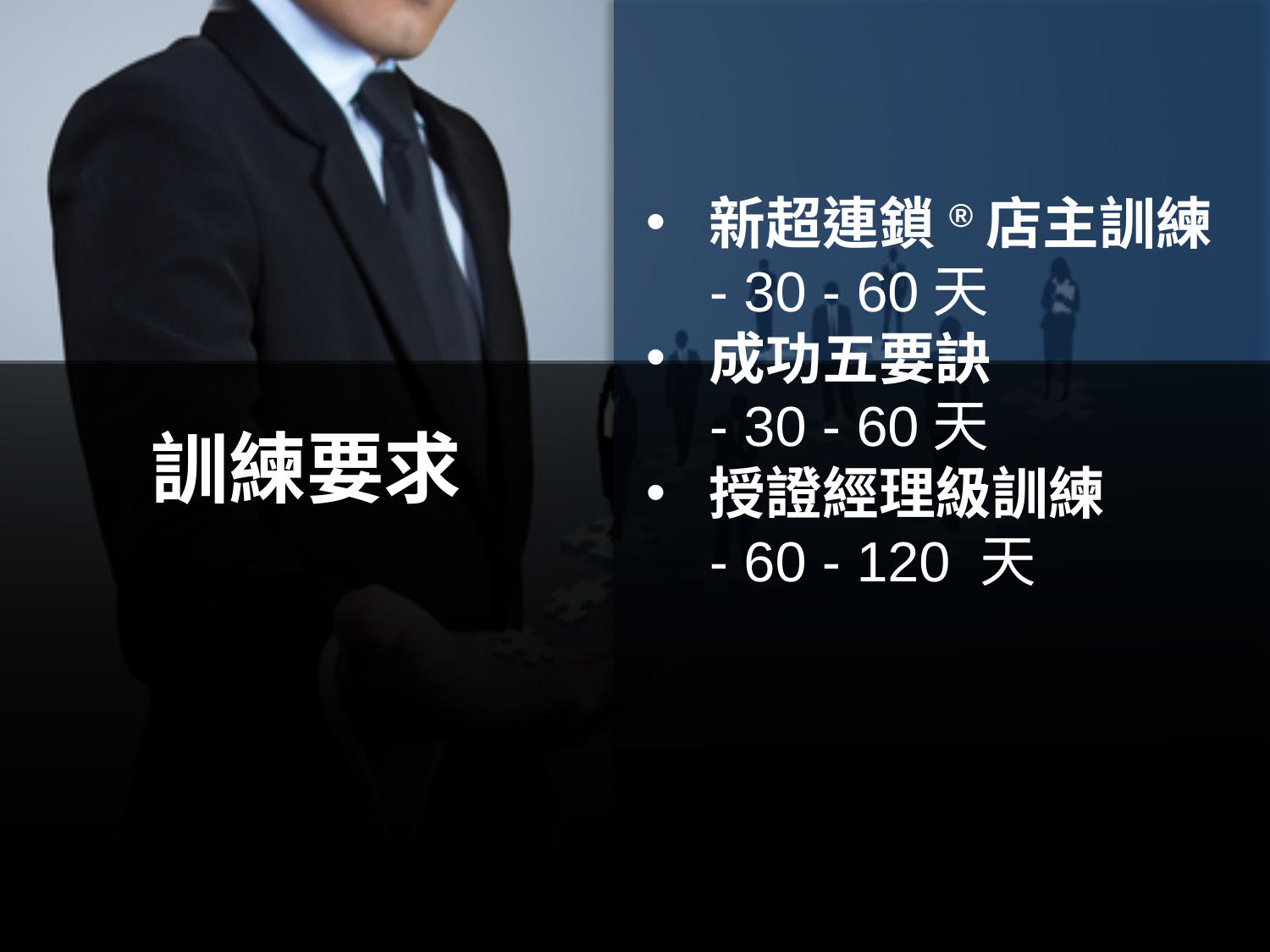

新超連鎖®店主訓練
- 30 - 60天
成功五要訣
- 30 - 60天
授證經理級訓練
- 60 - 120 天

# 訓練要求